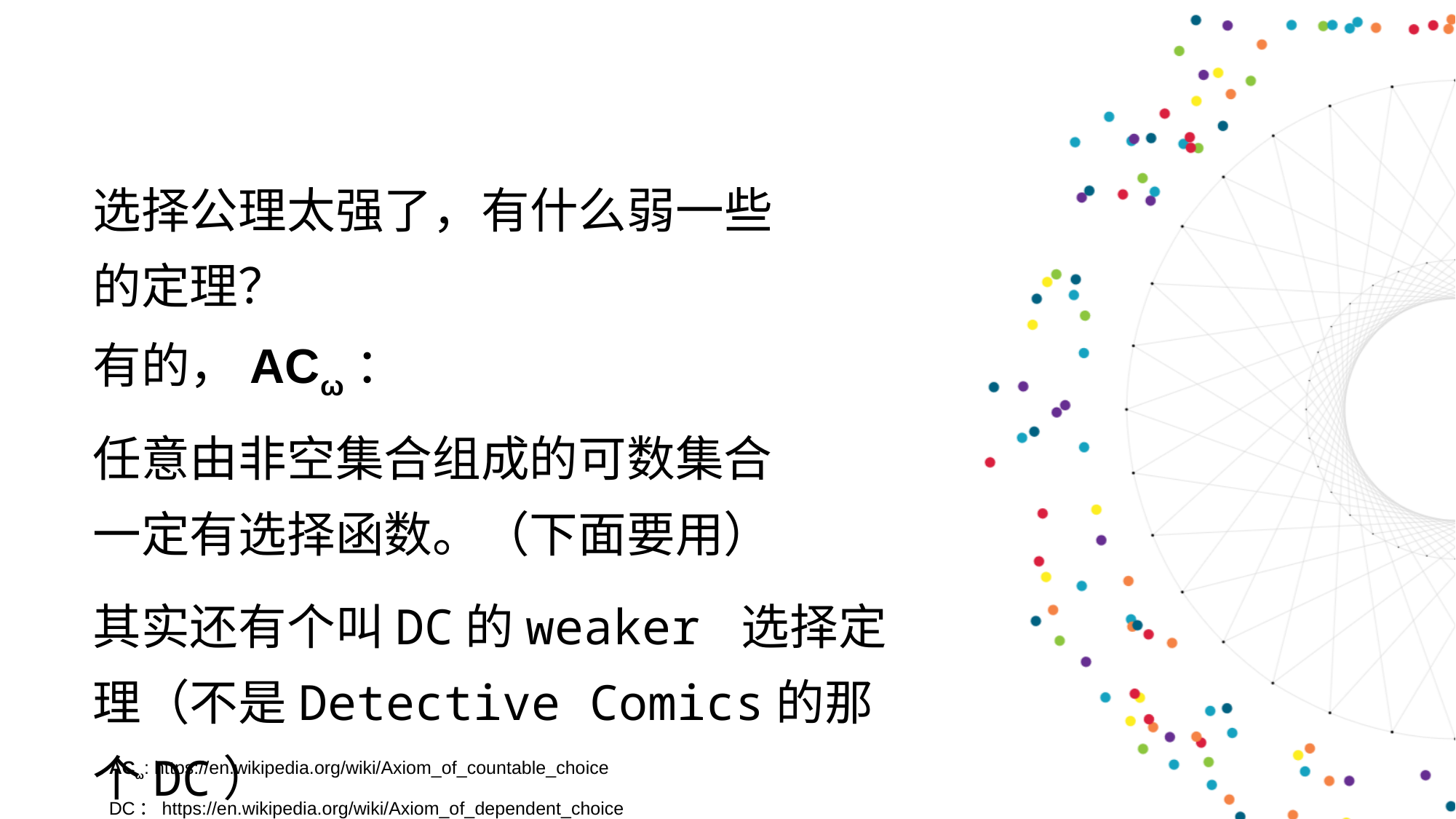

选择公理太强了，有什么弱一些的定理？
有的，ACω：
任意由非空集合组成的可数集合一定有选择函数。（下面要用）
其实还有个叫DC的weaker 选择定理（不是Detective Comics的那个DC）
ACω: https://en.wikipedia.org/wiki/Axiom_of_countable_choice
DC：https://en.wikipedia.org/wiki/Axiom_of_dependent_choice